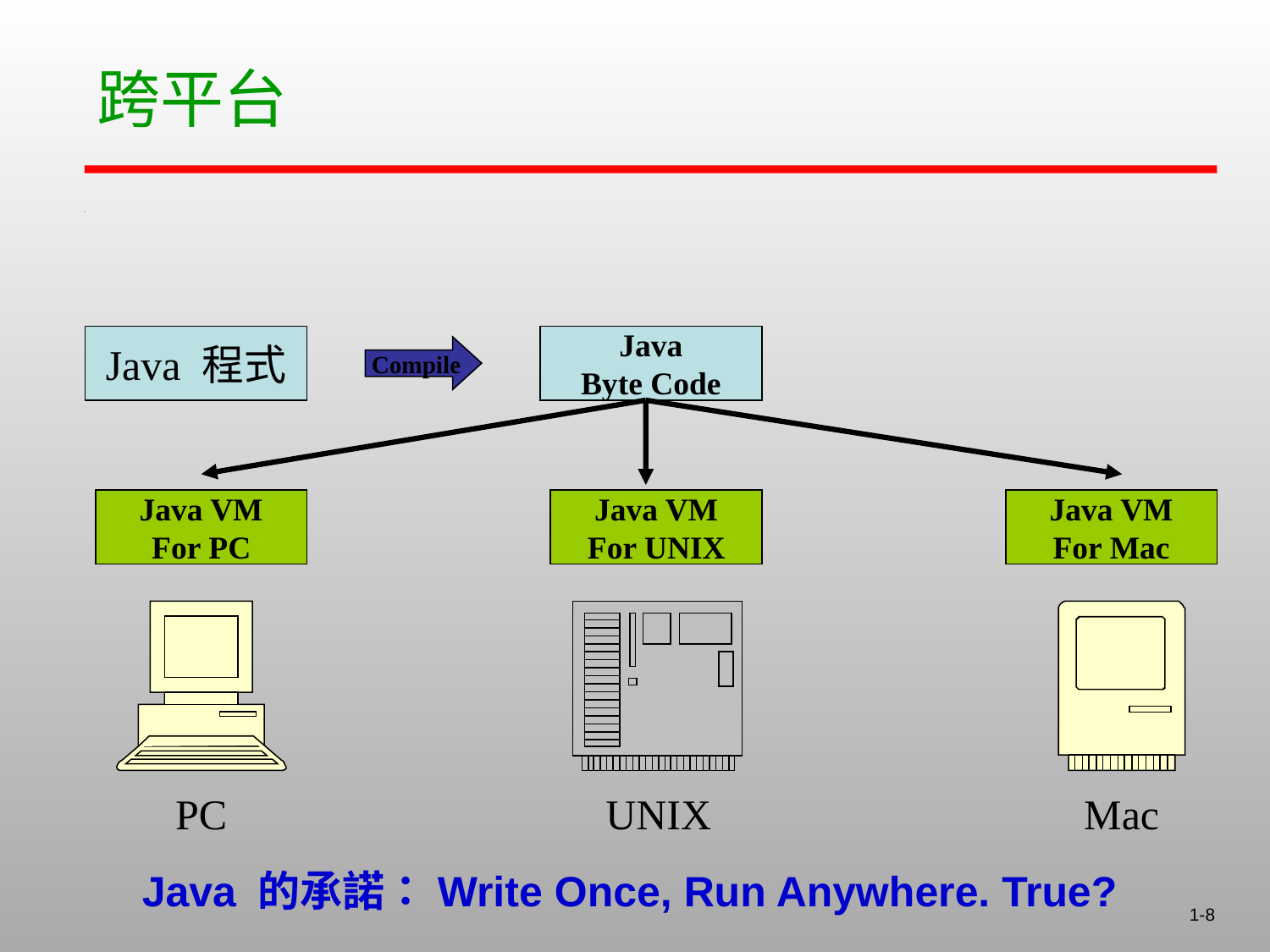

# 跨平台
Compile
Java 程式
Java
Byte Code

Java VM
For PC
Java VM
For UNIX
Java VM
For Mac

PC

UNIX

Mac
Java 的承諾：Write Once, Run Anywhere. True?
1-8